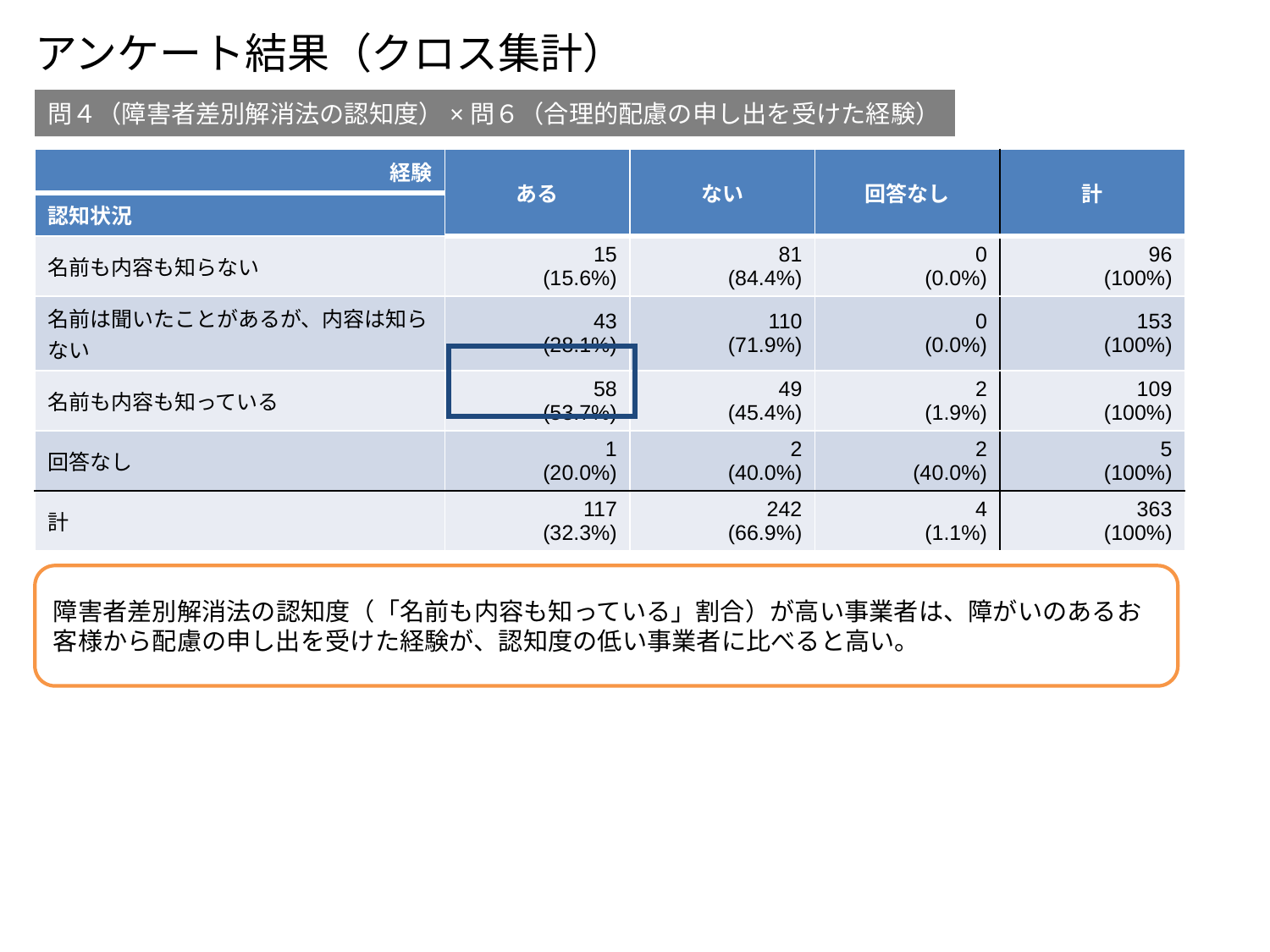

アンケート結果（クロス集計）

問４（障害者差別解消法の認知度）×問６（合理的配慮の申し出を受けた経験）
| 経験 | ある | ない | 回答なし | 計 |
| --- | --- | --- | --- | --- |
| 認知状況 |  |  |  |  |
| 名前も内容も知らない | 15 (15.6%) | 81 (84.4%) | 0 (0.0%) | 96 (100%) |
| 名前は聞いたことがあるが、内容は知らない | 43 (28.1%) | 110 (71.9%) | 0 (0.0%) | 153 (100%) |
| 名前も内容も知っている | 58 (53.7%) | 49 (45.4%) | 2 (1.9%) | 109 (100%) |
| 回答なし | 1 (20.0%) | 2 (40.0%) | 2 (40.0%) | 5 (100%) |
| 計 | 117 (32.3%) | 242 (66.9%) | 4 (1.1%) | 363 (100%) |
|  |
| --- |
障害者差別解消法の認知度（「名前も内容も知っている」割合）が高い事業者は、障がいのあるお客様から配慮の申し出を受けた経験が、認知度の低い事業者に比べると高い。